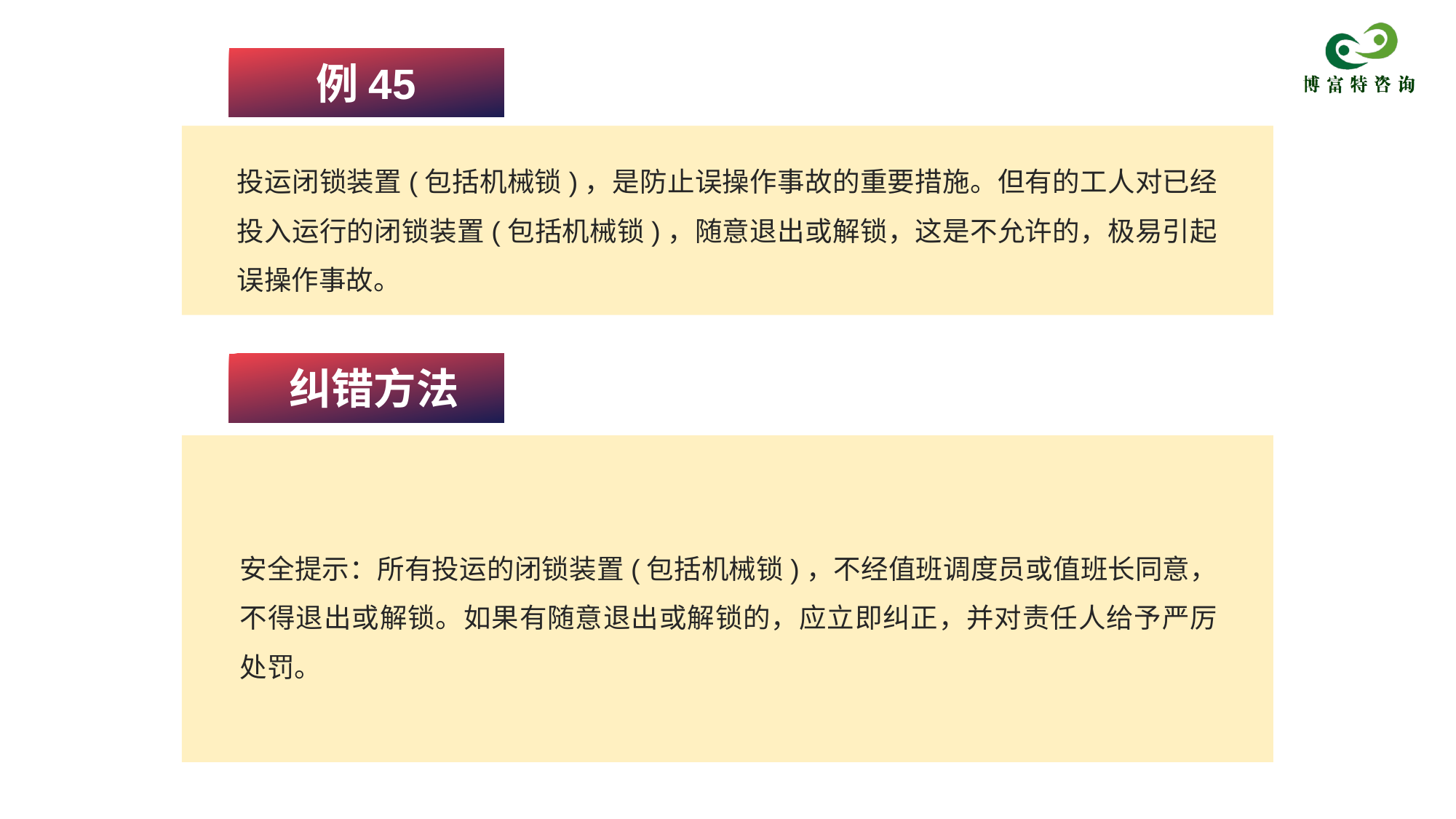

例45

投运闭锁装置(包括机械锁)，是防止误操作事故的重要措施。但有的工人对已经投入运行的闭锁装置(包括机械锁)，随意退出或解锁，这是不允许的，极易引起误操作事故。

纠错方法

安全提示：所有投运的闭锁装置(包括机械锁)，不经值班调度员或值班长同意，不得退出或解锁。如果有随意退出或解锁的，应立即纠正，并对责任人给予严厉处罚。